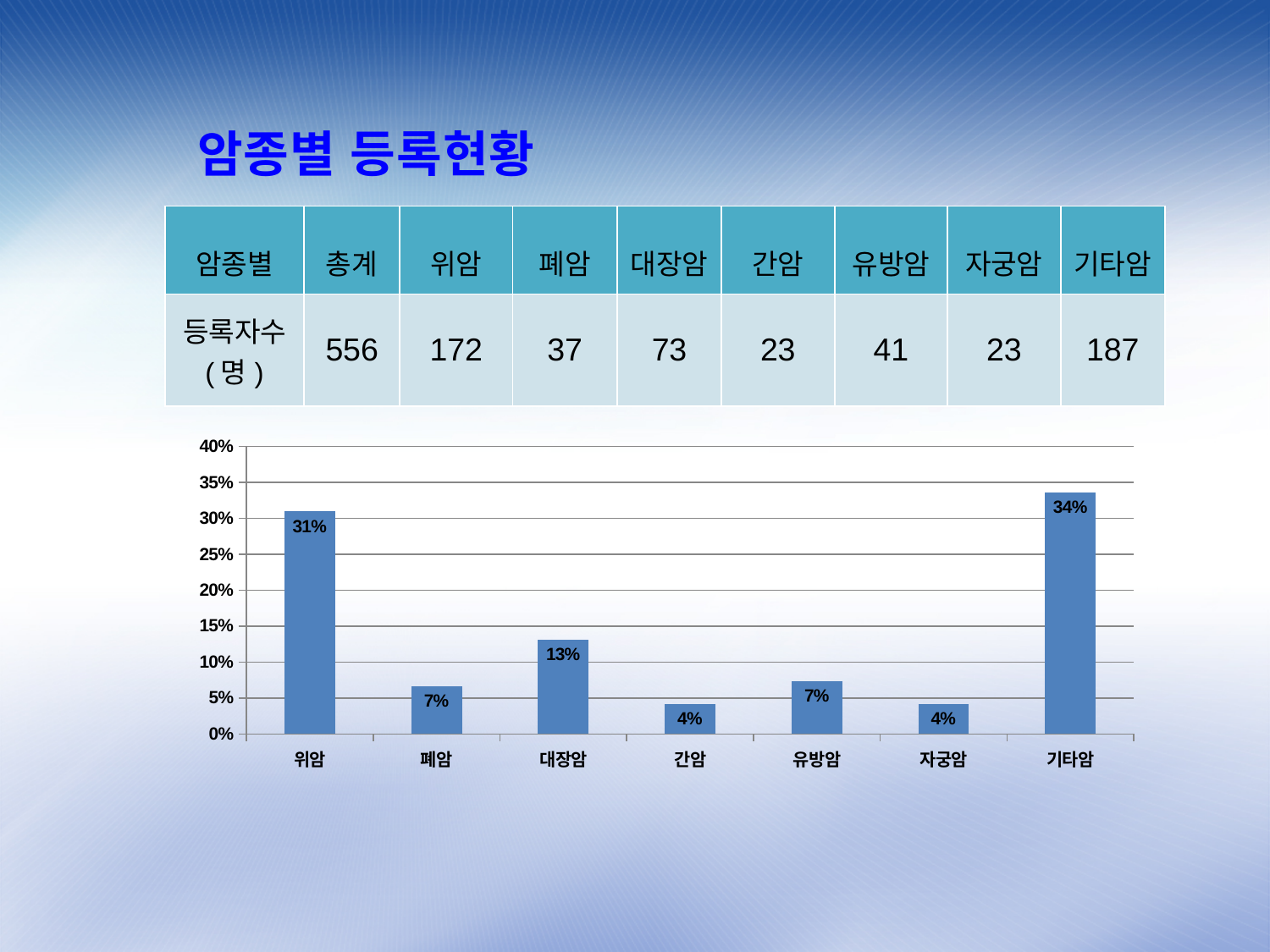

암종별 등록현황
| 암종별 | 총계 | 위암 | 폐암 | 대장암 | 간암 | 유방암 | 자궁암 | 기타암 |
| --- | --- | --- | --- | --- | --- | --- | --- | --- |
| 등록자수 (명) | 556 | 172 | 37 | 73 | 23 | 41 | 23 | 187 |

### Chart

| Category |  |
|---|---|
| 위암 | 0.3093525179856127 |
| 폐암 | 0.06654676258992806 |
| 대장암 | 0.13129496402877697 |
| 간암 | 0.041366906474820164 |
| 유방암 | 0.0737410071942446 |
| 자궁암 | 0.041366906474820164 |
| 기타암 | 0.33633093525179913 |